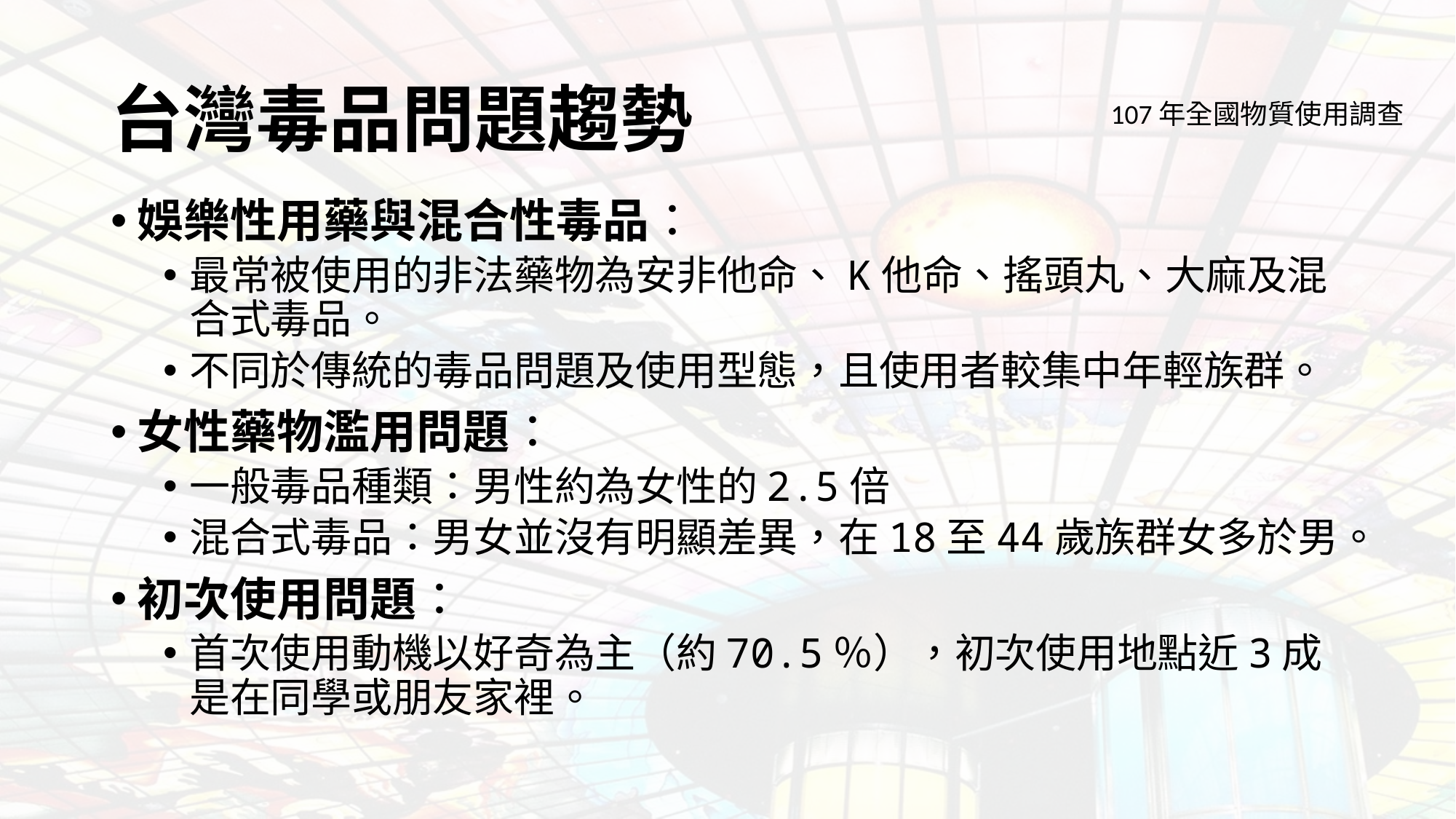

台灣毒品問題趨勢
107年全國物質使用調查
娛樂性用藥與混合性毒品：
最常被使用的非法藥物為安非他命、K他命、搖頭丸、大麻及混合式毒品。
不同於傳統的毒品問題及使用型態，且使用者較集中年輕族群。
女性藥物濫用問題：
一般毒品種類：男性約為女性的2.5倍
混合式毒品：男女並沒有明顯差異，在18至44歲族群女多於男。
初次使用問題：
首次使用動機以好奇為主（約70.5％），初次使用地點近3成是在同學或朋友家裡。